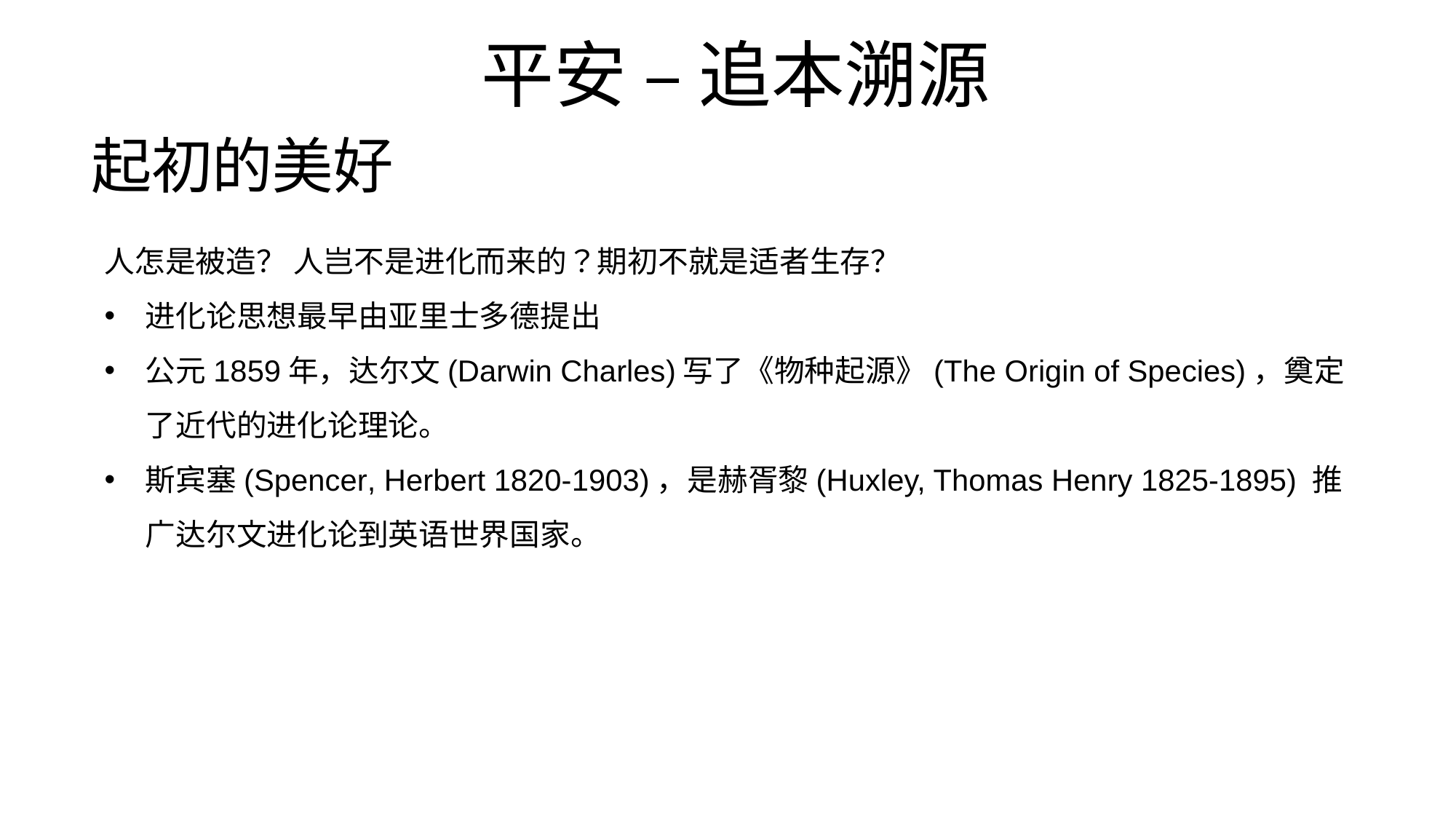

平安 – 追本溯源
起初的美好
人怎是被造？ 人岂不是进化而来的？期初不就是适者生存？
进化论思想最早由亚里士多德提出
公元1859年，达尔文(Darwin Charles)写了《物种起源》(The Origin of Species)，奠定了近代的进化论理论。
斯宾塞(Spencer, Herbert 1820-1903)，是赫胥黎(Huxley, Thomas Henry 1825-1895) 推广达尔文进化论到英语世界国家。